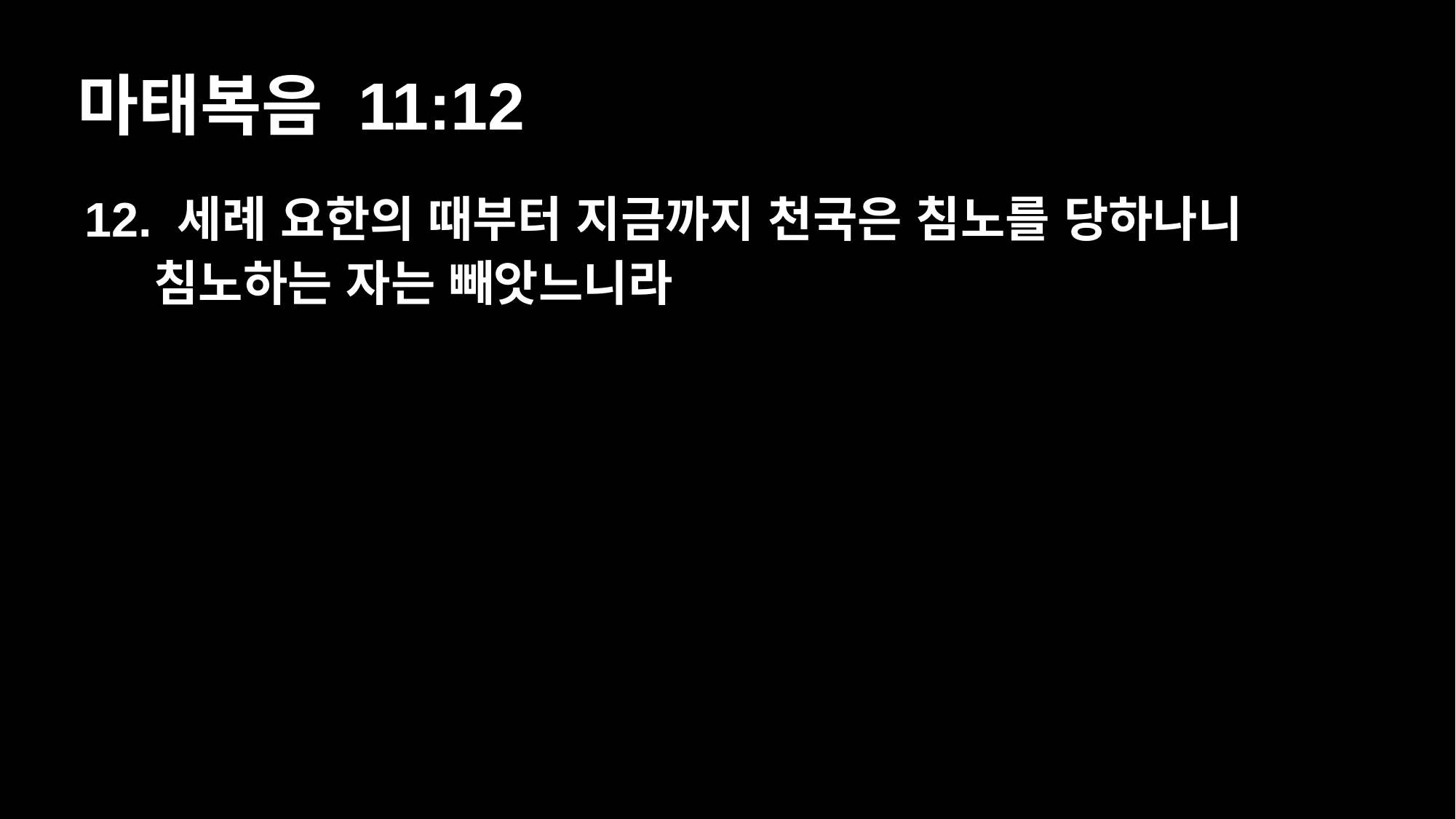

# 마태복음 11:12
12. 세례 요한의 때부터 지금까지 천국은 침노를 당하나니 침노하는 자는 빼앗느니라